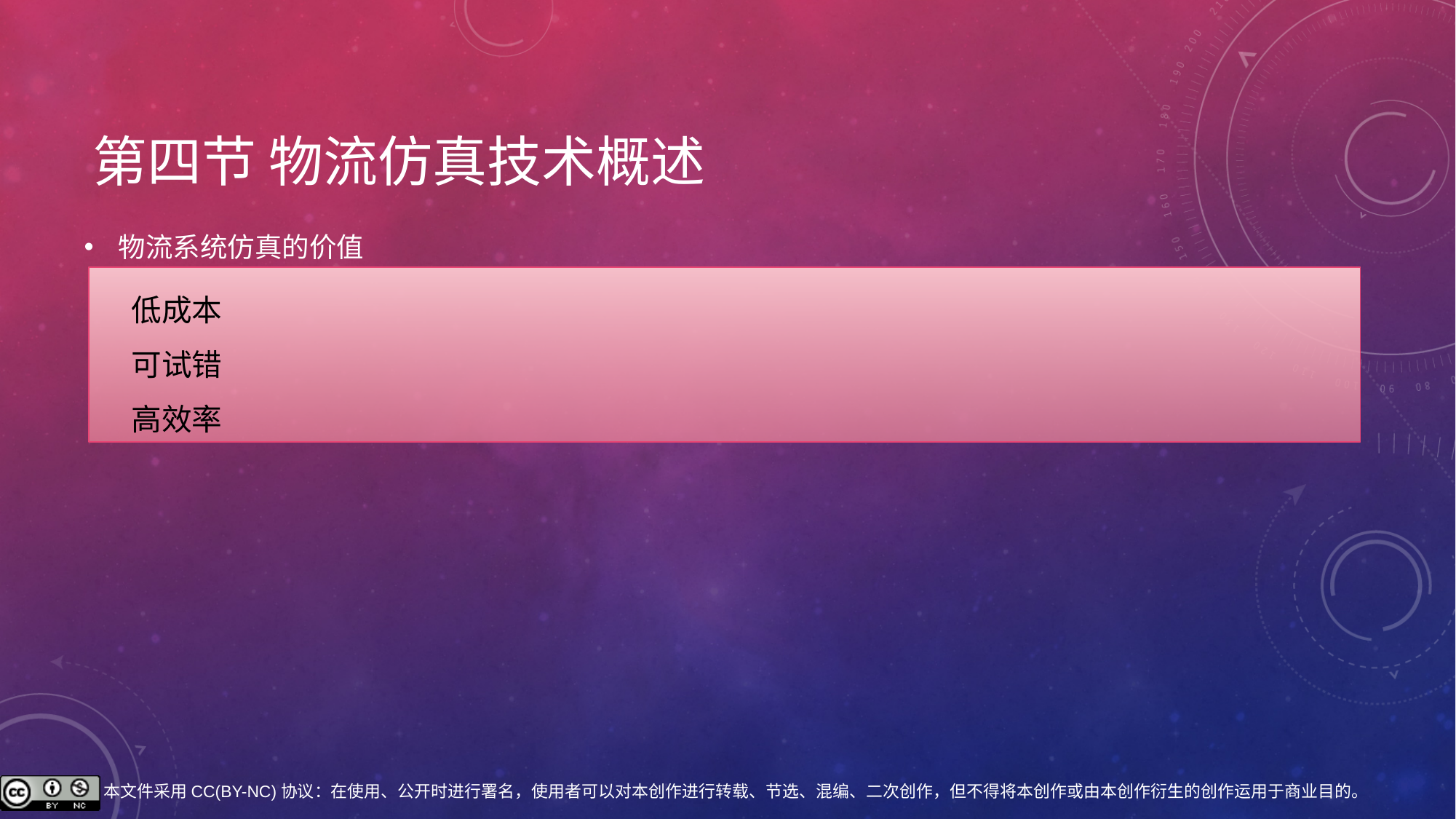

# 第四节 物流仿真技术概述
物流系统仿真的价值
低成本
可试错
高效率